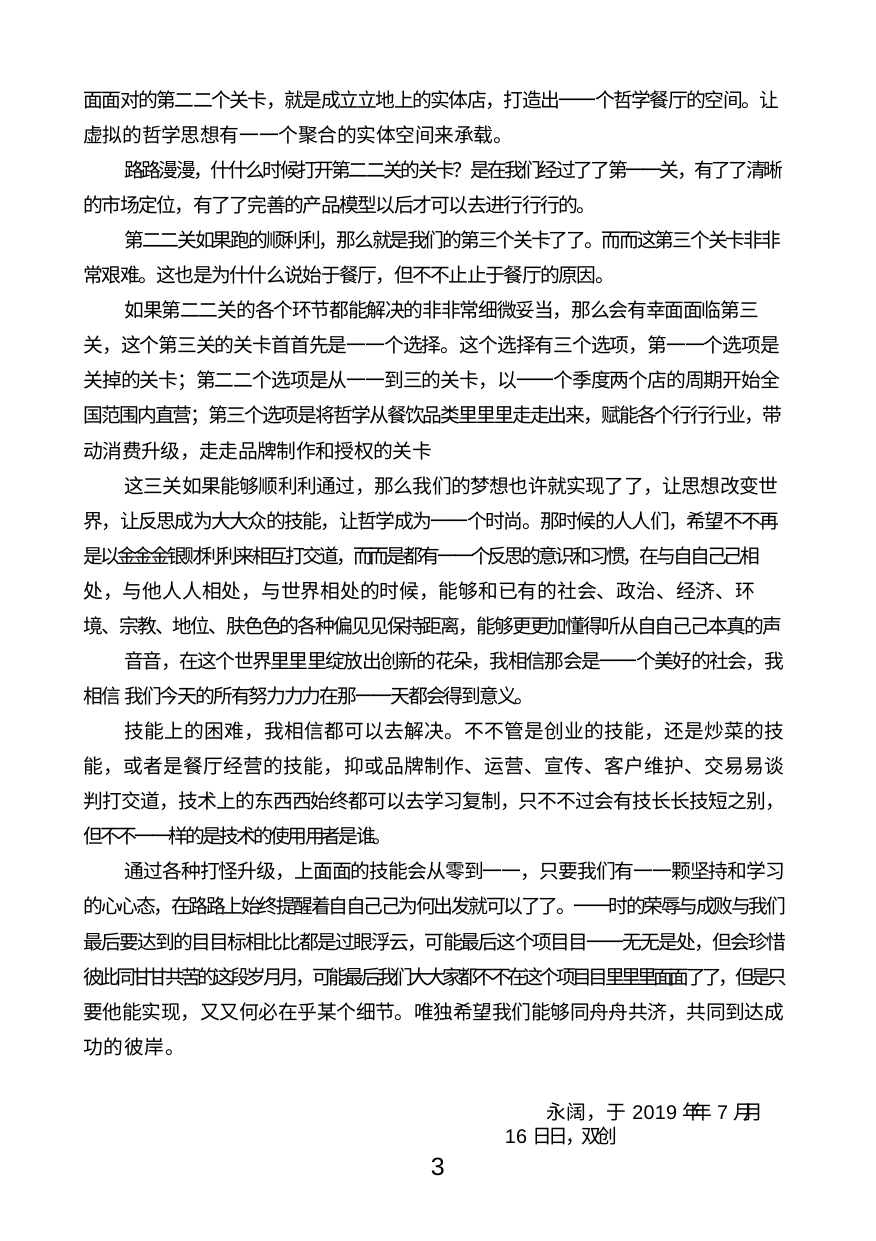

⾯面对的第⼆二个关卡，就是成⽴立地上的实体店，打造出⼀一个哲学餐厅的空间。让 虚拟的哲学思想有⼀一个聚合的实体空间来承载。
路路漫漫，什什么时候打开第⼆二关的关卡？是在我们经过了了第⼀一关，有了了清晰 的市场定位，有了了完善的产品模型以后才可以去进⾏行行的。
第⼆二关如果跑的顺利利，那么就是我们的第三个关卡了了。⽽而这第三个关卡⾮非 常艰难。这也是为什什么说始于餐厅，但不不⽌止于餐厅的原因。
如果第⼆二关的各个环节都能解决的⾮非常细微妥当，那么会有幸⾯面临第三 关，这个第三关的关卡⾸首先是⼀一个选择。这个选择有三个选项，第⼀一个选项是 关掉的关卡；第⼆二个选项是从⼀一到三的关卡，以⼀一个季度两个店的周期开始全 国范围内直营；第三个选项是将哲学从餐饮品类⾥里里⾛走出来，赋能各个⾏行行业，带 动消费升级，⾛走品牌制作和授权的关卡
这三关如果能够顺利利通过，那么我们的梦想也许就实现了了，让思想改变世 界，让反思成为⼤大众的技能，让哲学成为⼀一个时尚。那时候的⼈人们，希望不不再 是以⾦金金银财利利来相互打交道，⽽而是都有⼀一个反思的意识和习惯，在与⾃自⼰己相 处，与他⼈人相处，与世界相处的时候，能够和已有的社会、政治、经济、环 境、宗教、地位、肤⾊色的各种偏⻅见保持距离，能够更更加懂得听从⾃自⼰己本真的声
⾳音，在这个世界⾥里里绽放出创新的花朵，我相信那会是⼀一个美好的社会，我相信 我们今天的所有努⼒力力在那⼀一天都会得到意义。
技能上的困难，我相信都可以去解决。不不管是创业的技能，还是炒菜的技 能，或者是餐厅经营的技能，抑或品牌制作、运营、宣传、客户维护、交易易谈 判打交道，技术上的东⻄西始终都可以去学习复制，只不不过会有技⻓长技短之别， 但不不⼀一样的是技术的使⽤用者是谁。
通过各种打怪升级，上⾯面的技能会从零到⼀一，只要我们有⼀一颗坚持和学习 的⼼心态，在路路上始终提醒着⾃自⼰己为何出发就可以了了。⼀一时的荣辱与成败与我们 最后要达到的⽬目标相⽐比都是过眼浮云，可能最后这个项⽬目⼀一⽆无是处，但会珍惜 彼此同⽢甘共苦的这段岁⽉月，可能最后我们⼤大家都不不在这个项⽬目⾥里里⾯面了了，但是只 要他能实现，⼜又何必在乎某个细节。唯独希望我们能够同⾈舟共济，共同到达成 功的彼岸。

永阔，于2019年年7⽉月16⽇日，双创
3